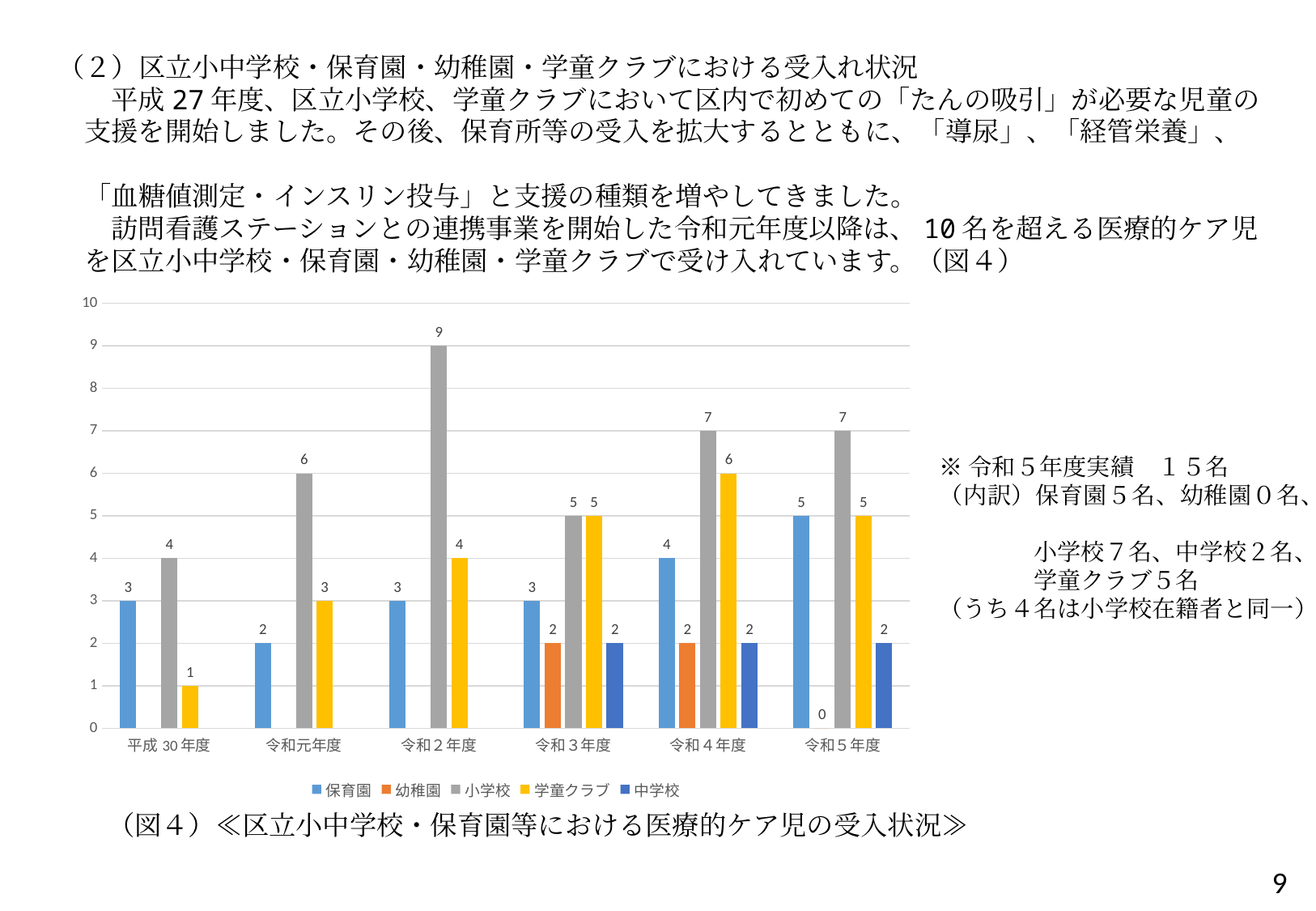

（２）区立小中学校・保育園・幼稚園・学童クラブにおける受入れ状況
　　平成27年度、区立小学校、学童クラブにおいて区内で初めての「たんの吸引」が必要な児童の
　支援を開始しました。その後、保育所等の受入を拡大するとともに、「導尿」、「経管栄養」、
　「血糖値測定・インスリン投与」と支援の種類を増やしてきました。
　　訪問看護ステーションとの連携事業を開始した令和元年度以降は、10名を超える医療的ケア児
　を区立小中学校・保育園・幼稚園・学童クラブで受け入れています。（図４）

### Chart

| Category | 保育園 | 幼稚園 | 小学校 | 学童クラブ | 中学校 |
|---|---|---|---|---|---|
| 平成30年度 | 3.0 | None | 4.0 | 1.0 | None |
| 令和元年度 | 2.0 | None | 6.0 | 3.0 | None |
| 令和２年度 | 3.0 | None | 9.0 | 4.0 | None |
| 令和３年度 | 3.0 | 2.0 | 5.0 | 5.0 | 2.0 |
| 令和４年度 | 4.0 | 2.0 | 7.0 | 6.0 | 2.0 |
| 令和５年度 | 5.0 | 0.0 | 7.0 | 5.0 | 2.0 |
※令和５年度実績　１５名
（内訳）保育園５名、幼稚園０名、
　　　　小学校７名、中学校２名、
　　　　学童クラブ５名
（うち４名は小学校在籍者と同一）
（図４）≪区立小中学校・保育園等における医療的ケア児の受入状況≫
9